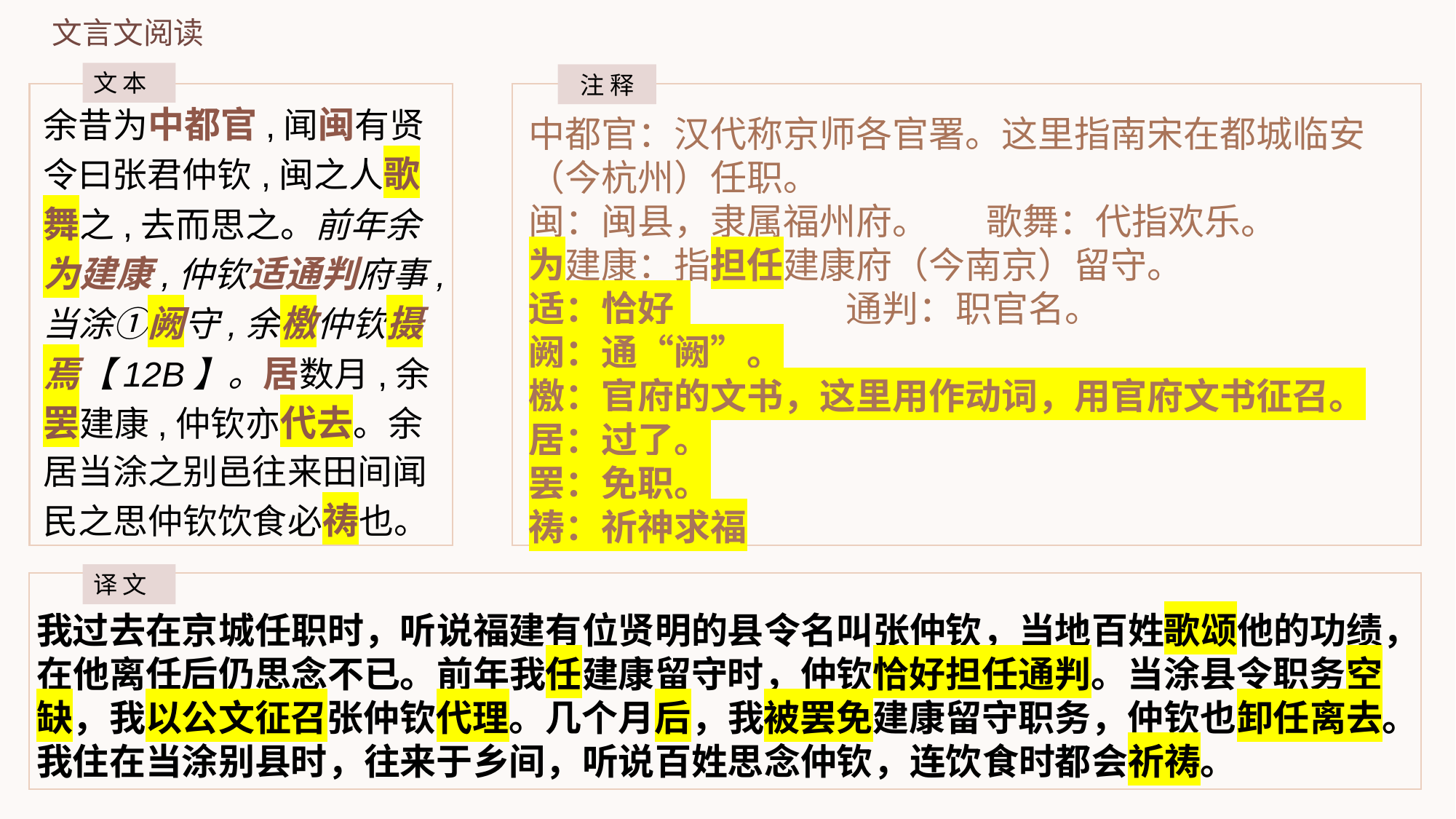

文言文阅读
文 本
注 释

余昔为中都官,闻闽有贤令曰张君仲钦,闽之人歌舞之,去而思之。前年余为建康,仲钦适通判府事,当涂①阙守,余檄仲钦摄焉【12B】。居数月,余罢建康,仲钦亦代去。余居当涂之别邑往来田间闻民之思仲钦饮食必祷也。
中都官：汉代称京师各官署。这里指南宋在都城临安（今杭州）任职。
闽：闽县，隶属福州府。       歌舞：代指欢乐。
为建康：指担任建康府（今南京）留守。
适：恰好                     通判：职官名。
阙：通“阙”。
檄：官府的文书，这里用作动词，用官府文书征召。
居：过了。
罢：免职。
祷：祈神求福
译 文

我过去在京城任职时，听说福建有位贤明的县令名叫张仲钦，当地百姓歌颂他的功绩，在他离任后仍思念不已。前年我任建康留守时，仲钦恰好担任通判。当涂县令职务空缺，我以公文征召张仲钦代理。几个月后，我被罢免建康留守职务，仲钦也卸任离去。我住在当涂别县时，往来于乡间，听说百姓思念仲钦，连饮食时都会祈祷。